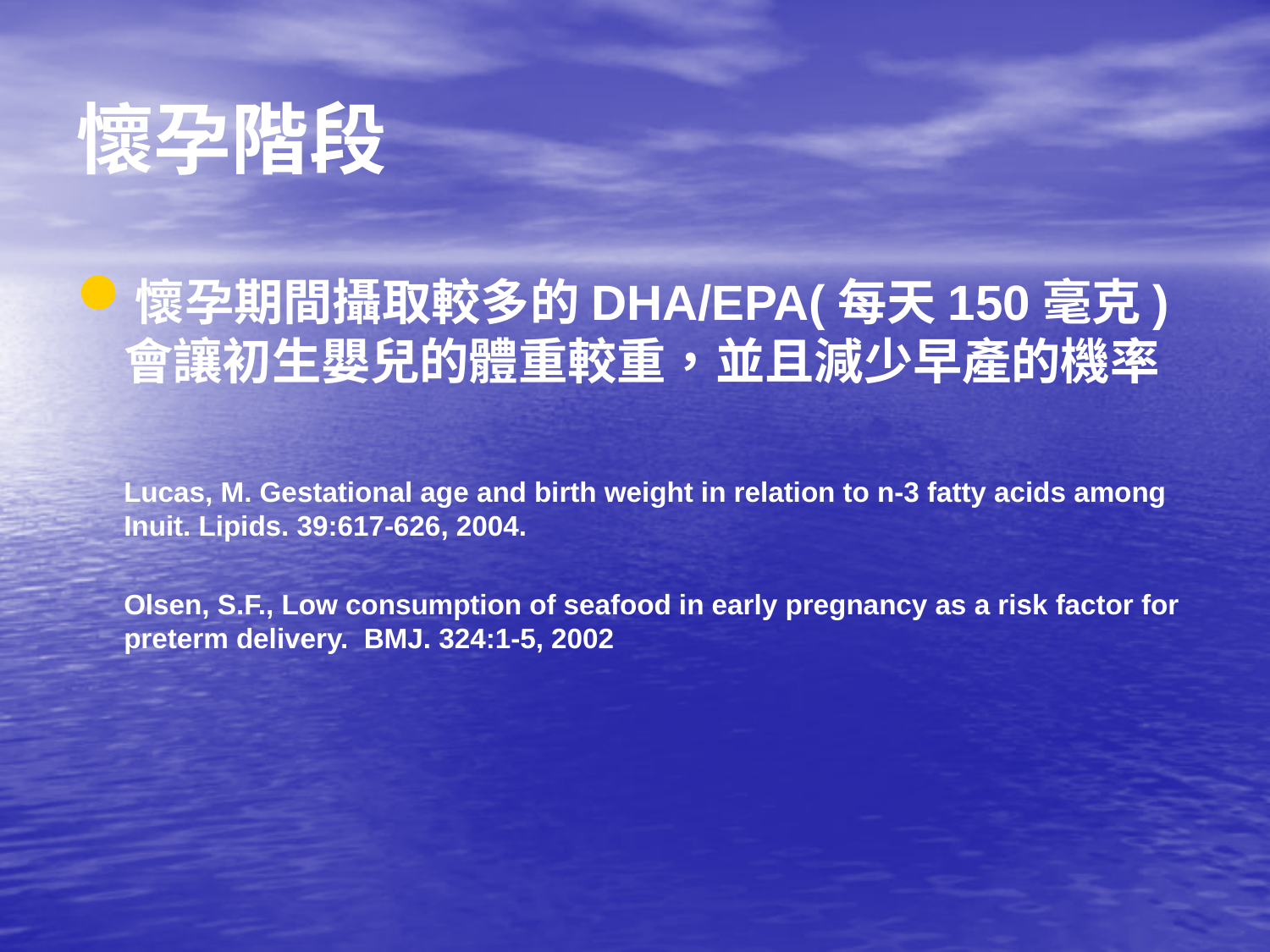

# 懷孕階段
懷孕期間攝取較多的DHA/EPA(每天150毫克)會讓初生嬰兒的體重較重，並且減少早產的機率

	Lucas, M. Gestational age and birth weight in relation to n-3 fatty acids among Inuit. Lipids. 39:617-626, 2004.

	Olsen, S.F., Low consumption of seafood in early pregnancy as a risk factor for preterm delivery.  BMJ. 324:1-5, 2002